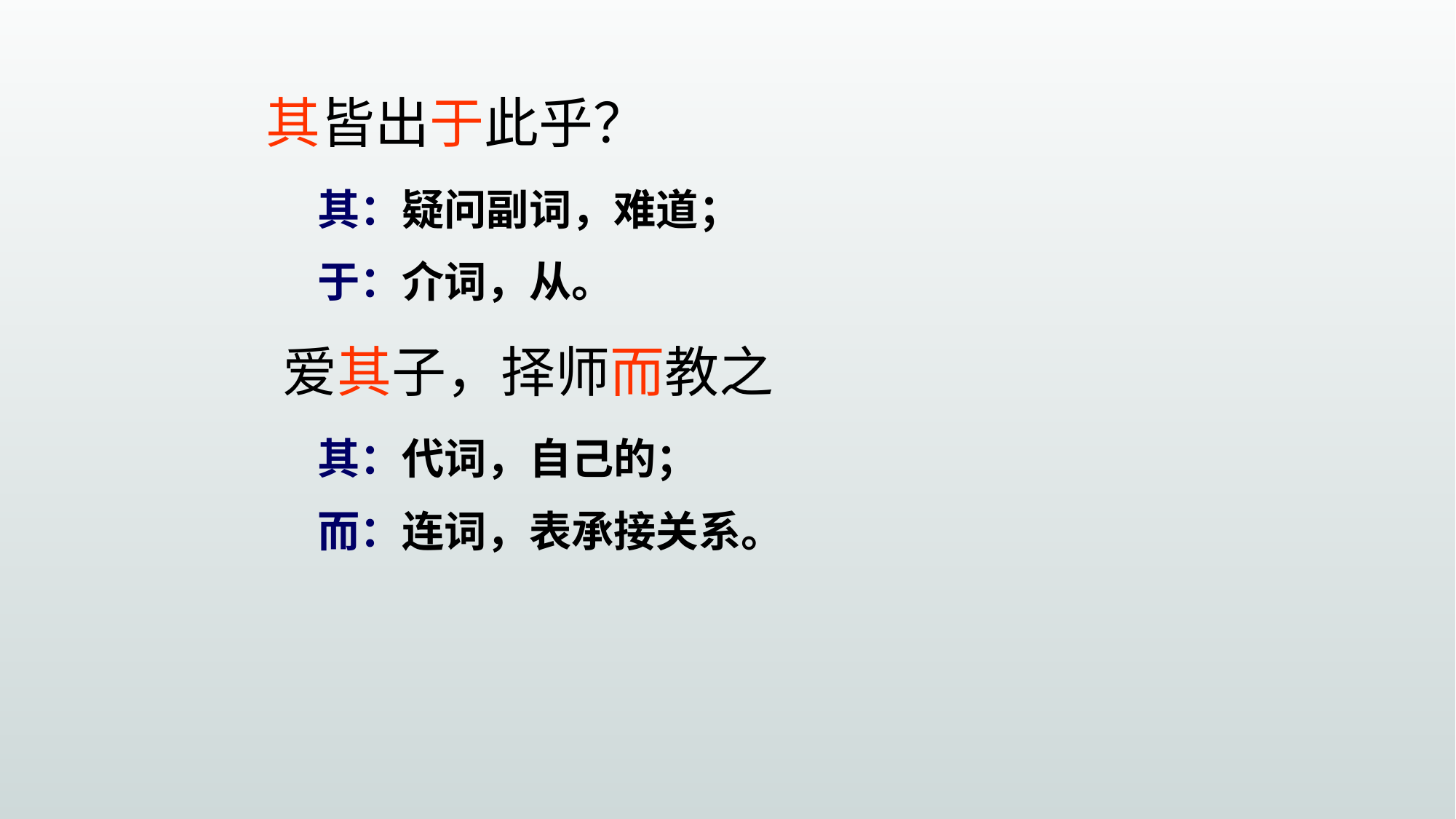

其皆出于此乎？
其：疑问副词，难道；
于：介词，从。
爱其子，择师而教之
其：代词，自己的；
而：连词，表承接关系。